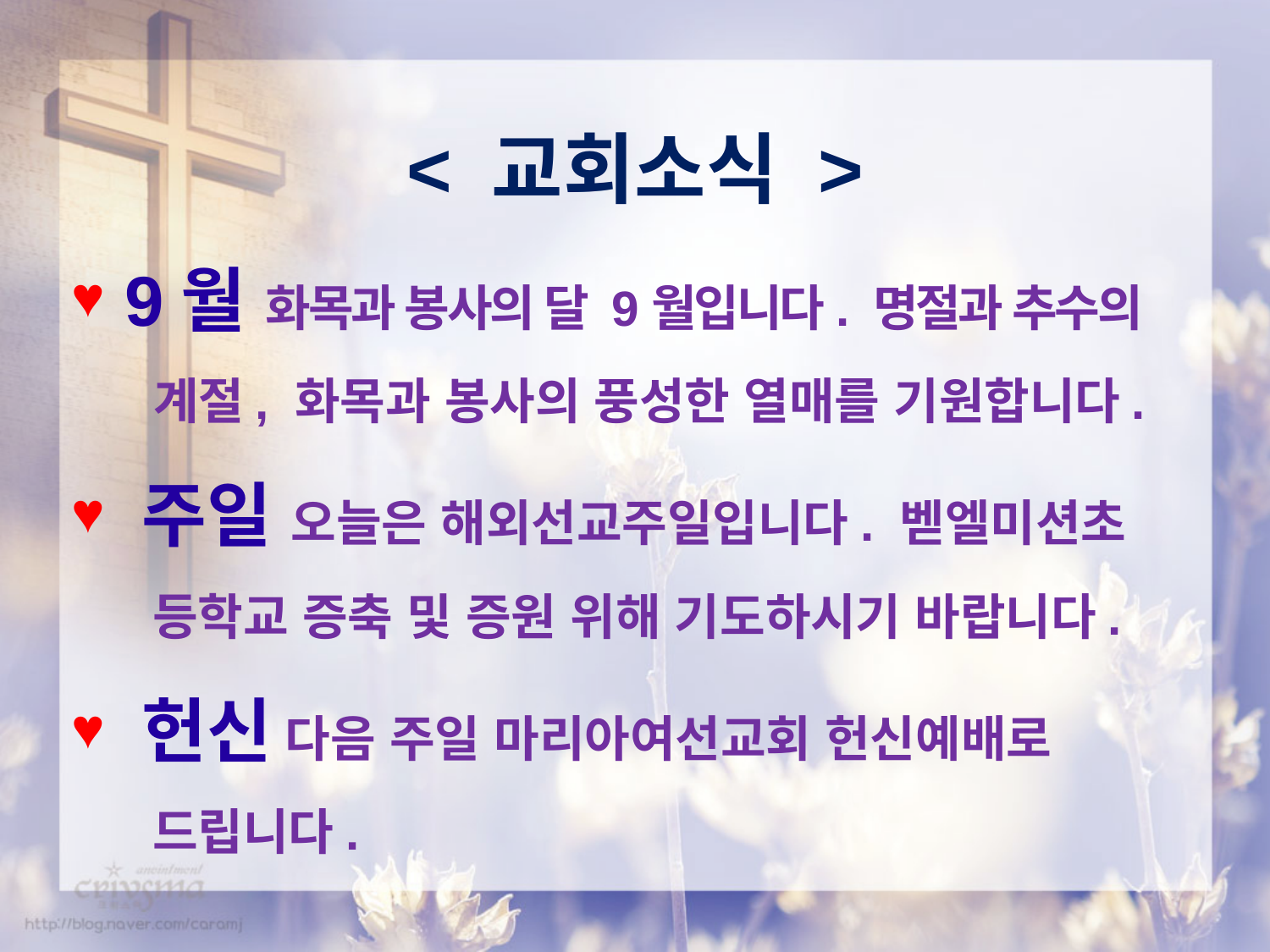

< 교회소식 >
 9월 화목과 봉사의 달 9월입니다. 명절과 추수의
      계절, 화목과 봉사의 풍성한 열매를 기원합니다.
 주일 오늘은 해외선교주일입니다. 벧엘미션초
     등학교 증축 및 증원 위해 기도하시기 바랍니다.
 헌신 다음 주일 마리아여선교회 헌신예배로
     드립니다.